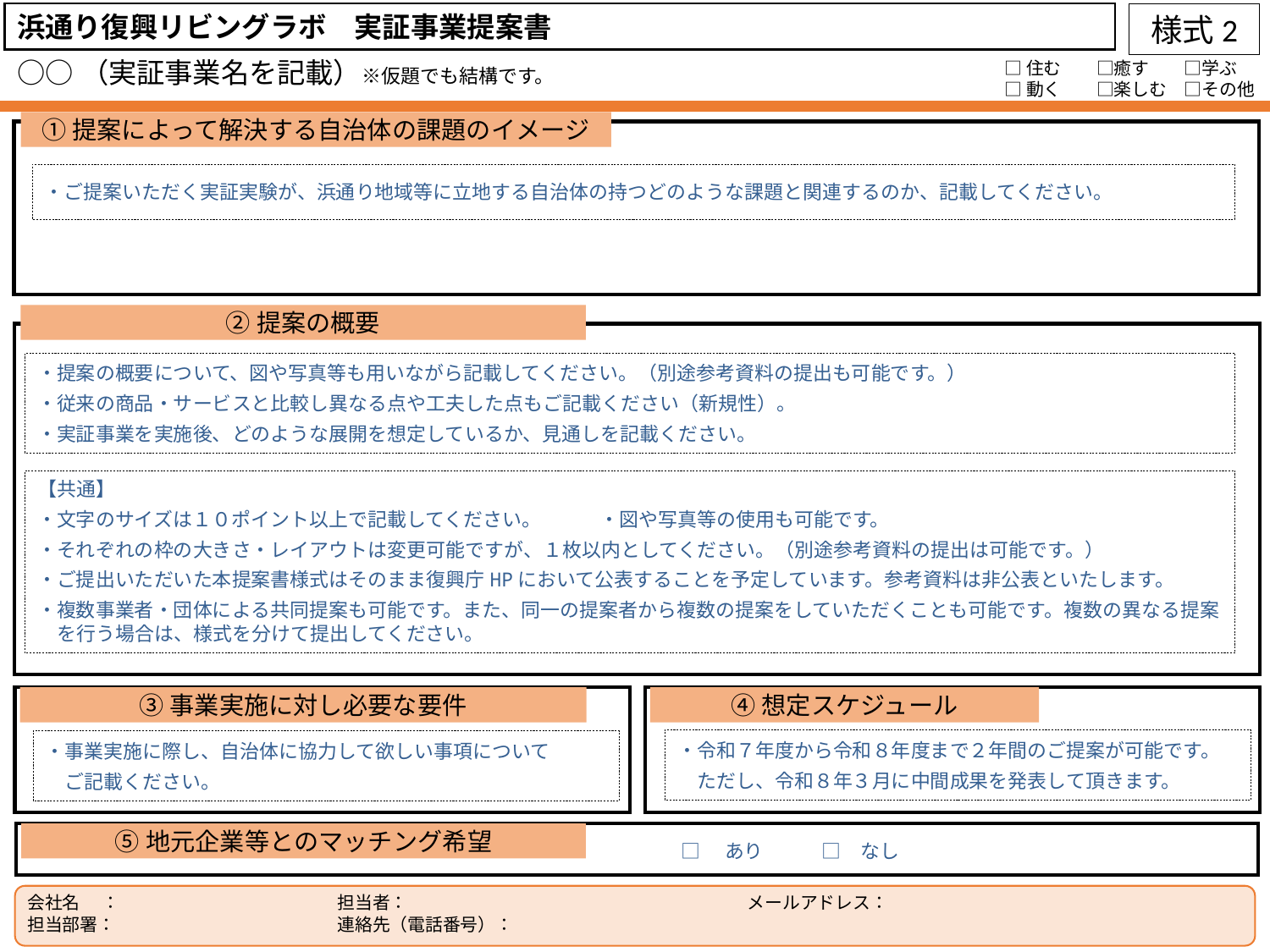

浜通り復興リビングラボ　実証事業提案書
様式2
○○（実証事業名を記載）※仮題でも結構です。
□住む　　□癒す　　□学ぶ
□動く　　□楽しむ　□その他
①提案によって解決する自治体の課題のイメージ

・ご提案いただく実証実験が、浜通り地域等に立地する自治体の持つどのような課題と関連するのか、記載してください。
②提案の概要

・提案の概要について、図や写真等も用いながら記載してください。（別途参考資料の提出も可能です。）
・従来の商品・サービスと比較し異なる点や工夫した点もご記載ください（新規性）。
・実証事業を実施後、どのような展開を想定しているか、見通しを記載ください。
【共通】
・文字のサイズは１０ポイント以上で記載してください。　　　・図や写真等の使用も可能です。
・それぞれの枠の大きさ・レイアウトは変更可能ですが、１枚以内としてください。（別途参考資料の提出は可能です。）
・ご提出いただいた本提案書様式はそのまま復興庁HPにおいて公表することを予定しています。参考資料は非公表といたします。
・複数事業者・団体による共同提案も可能です。また、同一の提案者から複数の提案をしていただくことも可能です。複数の異なる提案を行う場合は、様式を分けて提出してください。

③事業実施に対し必要な要件

④想定スケジュール
・令和７年度から令和８年度まで２年間のご提案が可能です。
　ただし、令和８年３月に中間成果を発表して頂きます。
・事業実施に際し、自治体に協力して欲しい事項について
　ご記載ください。
⑤地元企業等とのマッチング希望

□　あり　　　□　なし

会社名　 ：
担当部署：
担当者：
連絡先（電話番号）：
メールアドレス：